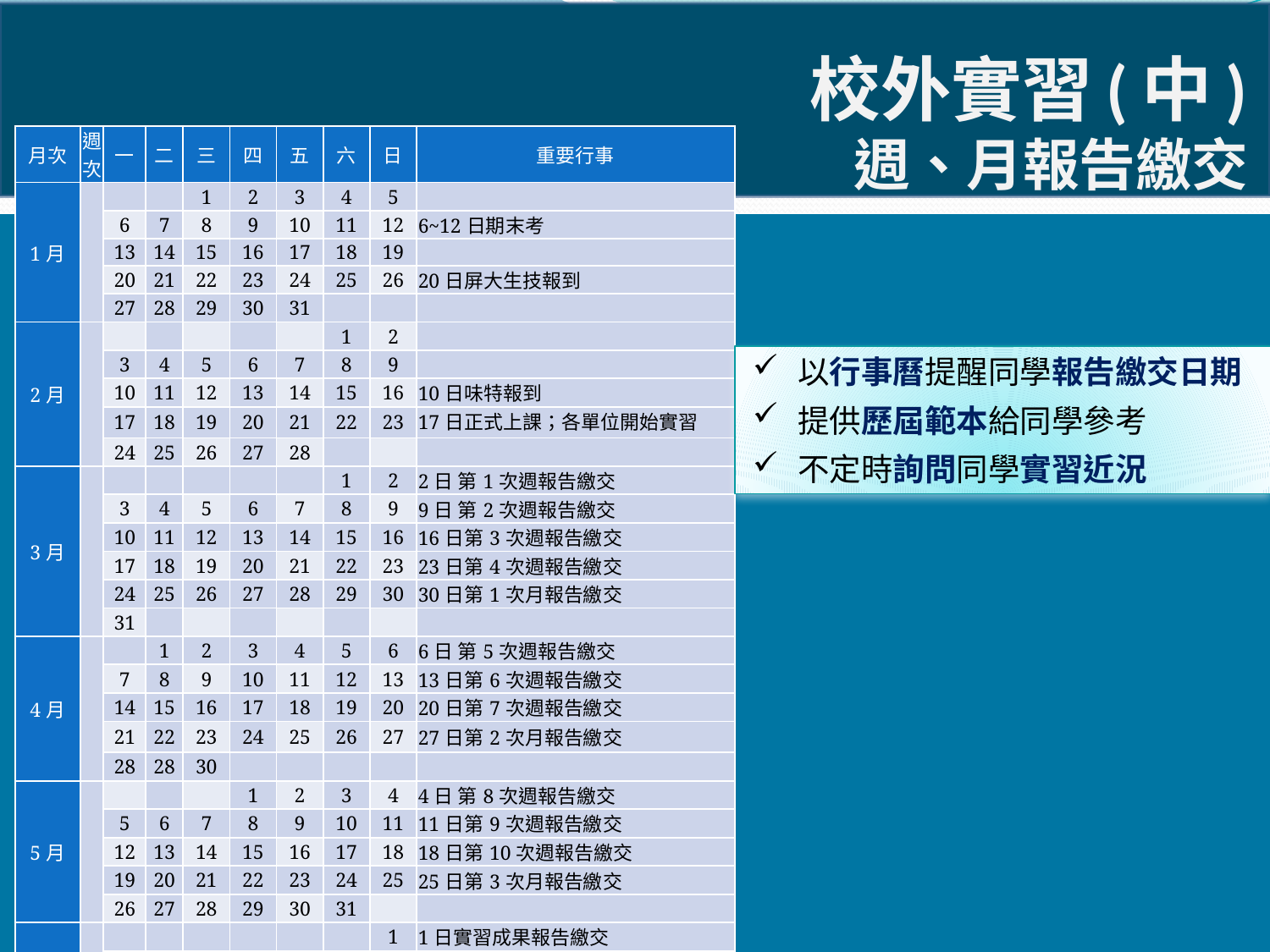

# 校外實習(中) 週、月報告繳交
| 月次 | 週次 | 一 | 二 | 三 | 四 | 五 | 六 | 日 | 重要行事 |
| --- | --- | --- | --- | --- | --- | --- | --- | --- | --- |
| 1月 |  |  |  | 1 | 2 | 3 | 4 | 5 |  |
|  |  | 6 | 7 | 8 | 9 | 10 | 11 | 12 | 6~12日期末考 |
|  |  | 13 | 14 | 15 | 16 | 17 | 18 | 19 |  |
|  |  | 20 | 21 | 22 | 23 | 24 | 25 | 26 | 20日屏大生技報到 |
|  |  | 27 | 28 | 29 | 30 | 31 |  |  |  |
| 2月 |  |  |  |  |  |  | 1 | 2 |  |
|  |  | 3 | 4 | 5 | 6 | 7 | 8 | 9 |  |
|  |  | 10 | 11 | 12 | 13 | 14 | 15 | 16 | 10日味特報到 |
|  |  | 17 | 18 | 19 | 20 | 21 | 22 | 23 | 17日正式上課；各單位開始實習 |
|  |  | 24 | 25 | 26 | 27 | 28 |  |  |  |
| 3月 |  |  |  |  |  |  | 1 | 2 | 2日 第1次週報告繳交 |
|  |  | 3 | 4 | 5 | 6 | 7 | 8 | 9 | 9日 第2次週報告繳交 |
|  |  | 10 | 11 | 12 | 13 | 14 | 15 | 16 | 16日第3次週報告繳交 |
|  |  | 17 | 18 | 19 | 20 | 21 | 22 | 23 | 23日第4次週報告繳交 |
|  |  | 24 | 25 | 26 | 27 | 28 | 29 | 30 | 30日第1次月報告繳交 |
|  |  | 31 |  |  |  |  |  |  |  |
| 4月 |  |  | 1 | 2 | 3 | 4 | 5 | 6 | 6日 第5次週報告繳交 |
|  |  | 7 | 8 | 9 | 10 | 11 | 12 | 13 | 13日第6次週報告繳交 |
|  |  | 14 | 15 | 16 | 17 | 18 | 19 | 20 | 20日第7次週報告繳交 |
|  |  | 21 | 22 | 23 | 24 | 25 | 26 | 27 | 27日第2次月報告繳交 |
|  |  | 28 | 28 | 30 |  |  |  |  |  |
| 5月 |  |  |  |  | 1 | 2 | 3 | 4 | 4日 第8次週報告繳交 |
|  |  | 5 | 6 | 7 | 8 | 9 | 10 | 11 | 11日第9次週報告繳交 |
|  |  | 12 | 13 | 14 | 15 | 16 | 17 | 18 | 18日第10次週報告繳交 |
|  |  | 19 | 20 | 21 | 22 | 23 | 24 | 25 | 25日第3次月報告繳交 |
|  |  | 26 | 27 | 28 | 29 | 30 | 31 |  |  |
| 6月 |  |  |  |  |  |  |  | 1 | 1日實習成果報告繳交 |
|  |  | 2 | 3 | 4 | 5 | 6 | 7 | 8 | 6日實習結束； |
|  |  | 9 | 10 | 11 | 12 | 13 | 14 | 15 | 14日畢業典禮 |
|  |  | 16 | 17 | 18 | 19 | 20 | 21 | 22 |  |
|  |  | 23 | 24 | 25 | 26 | 27 | 28 | 29 |  |
|  |  | 30 |  |  |  |  |  |  |  |

以行事曆提醒同學報告繳交日期
提供歷屆範本給同學參考
不定時詢問同學實習近況